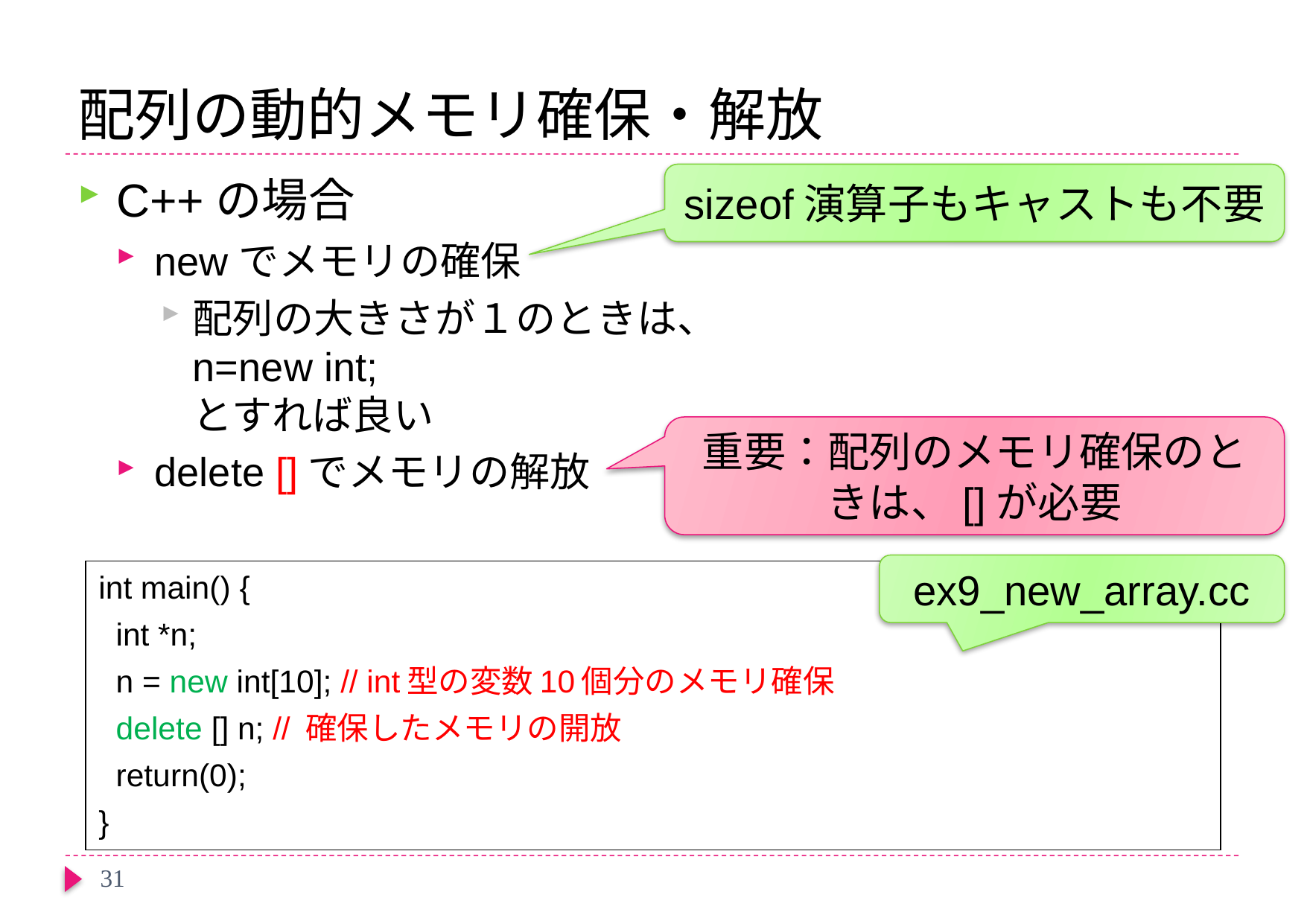

# 配列の動的メモリ確保・解放
C++の場合
newでメモリの確保
配列の大きさが１のときは、
n=new int;
とすれば良い
delete []でメモリの解放
sizeof演算子もキャストも不要
重要：配列のメモリ確保のときは、[]が必要
ex9_new_array.cc
int main() {
  int *n;
  n = new int[10]; // int型の変数10個分のメモリ確保
  delete [] n; // 確保したメモリの開放
  return(0);
}
31